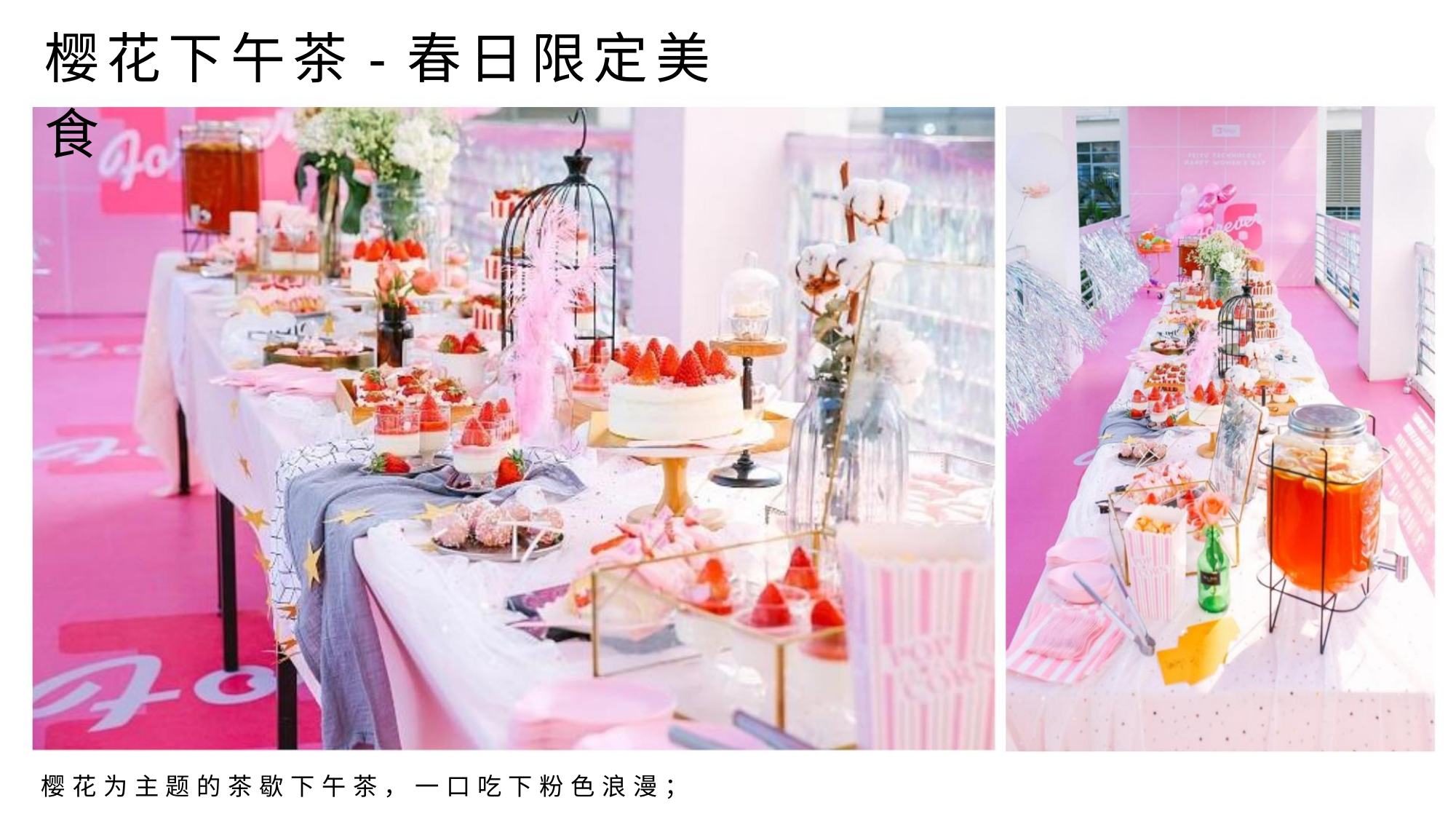

樱花下午茶-春日限定美食
樱 花 为 主 题 的 茶 歇 下 午 茶 ， 一 口 吃 下 粉 色 浪 漫 ；